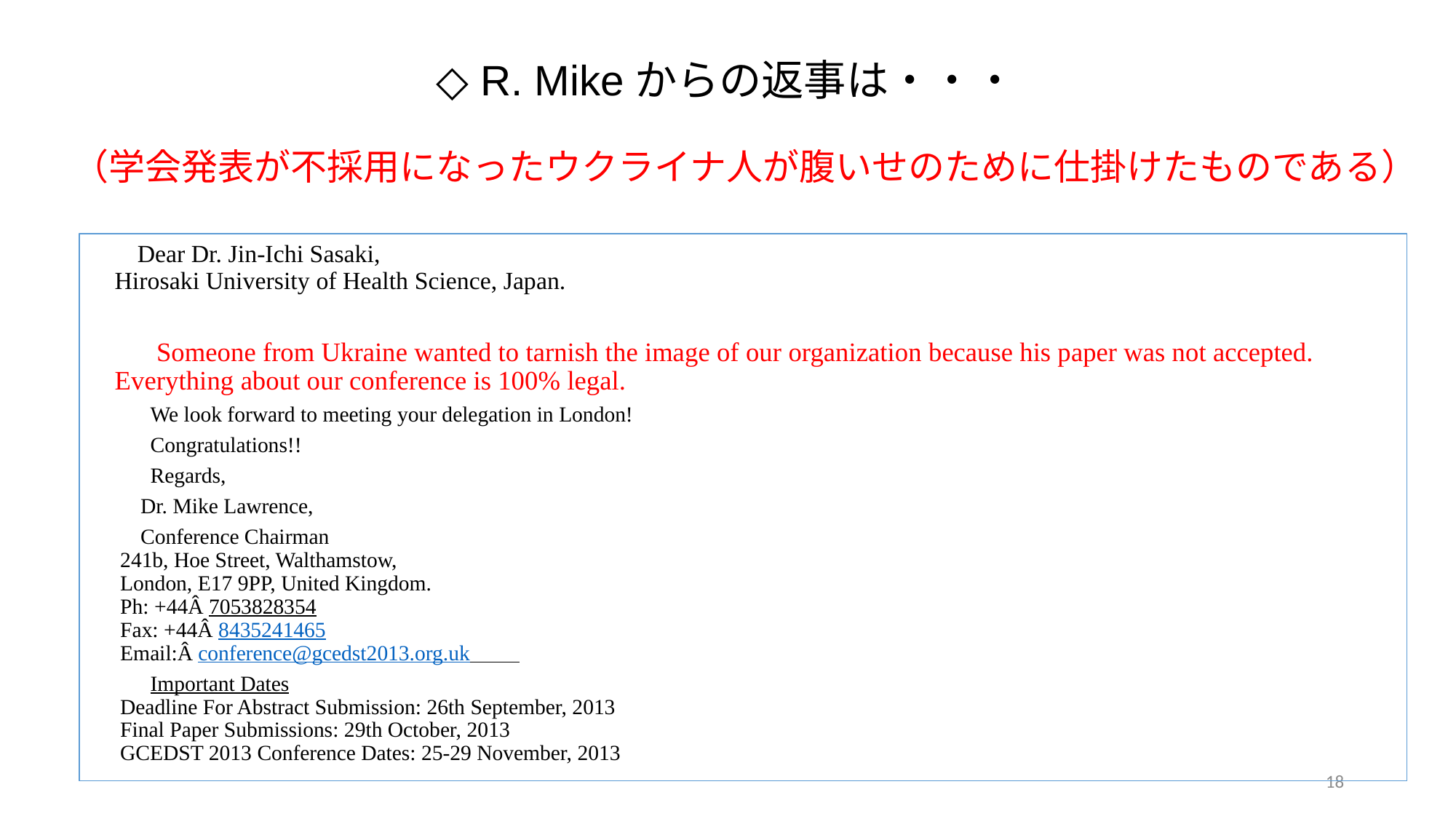

# ◇ R. Mikeからの返事は・・・
（学会発表が不採用になったウクライナ人が腹いせのために仕掛けたものである）
       Dear Dr. Jin-Ichi Sasaki,
Hirosaki University of Health Science, Japan.

           Someone from Ukraine wanted to tarnish the image of our organization because his paper was not accepted. Everything about our conference is 100% legal.
           We look forward to meeting your delegation in London!
           Congratulations!!
           Regards,
　　 Dr. Mike Lawrence,
　　 Conference Chairman
 241b, Hoe Street, Walthamstow,
 London, E17 9PP, United Kingdom.
 Ph: +44Â 7053828354
 Fax: +44Â 8435241465
 Email:Â conference@gcedst2013.org.uk
           Important Dates
 Deadline For Abstract Submission: 26th September, 2013
 Final Paper Submissions: 29th October, 2013
 GCEDST 2013 Conference Dates: 25-29 November, 2013
18